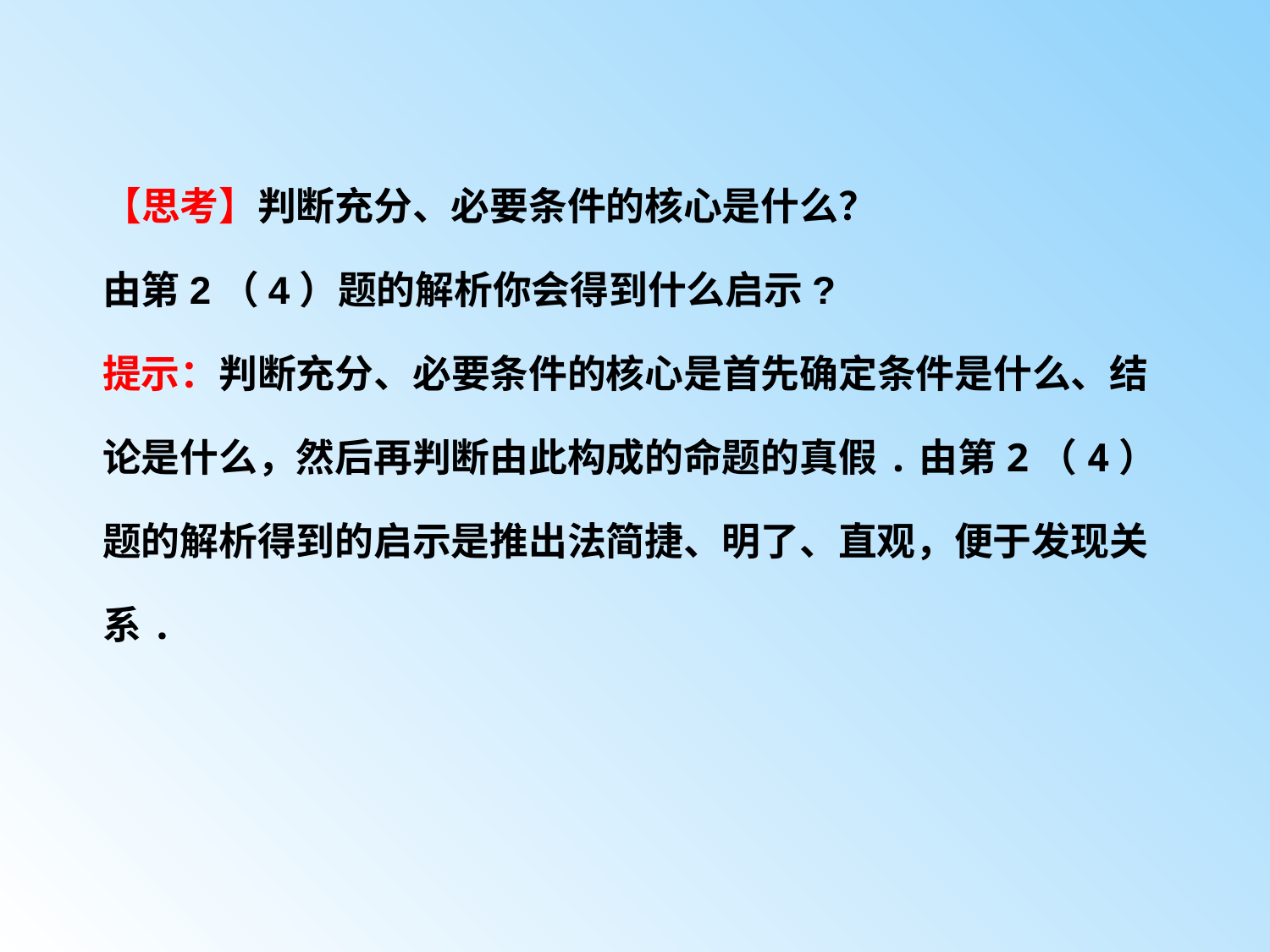

【思考】判断充分、必要条件的核心是什么？
由第2（4）题的解析你会得到什么启示?
提示：判断充分、必要条件的核心是首先确定条件是什么、结论是什么，然后再判断由此构成的命题的真假.由第2（4）题的解析得到的启示是推出法简捷、明了、直观，便于发现关系.